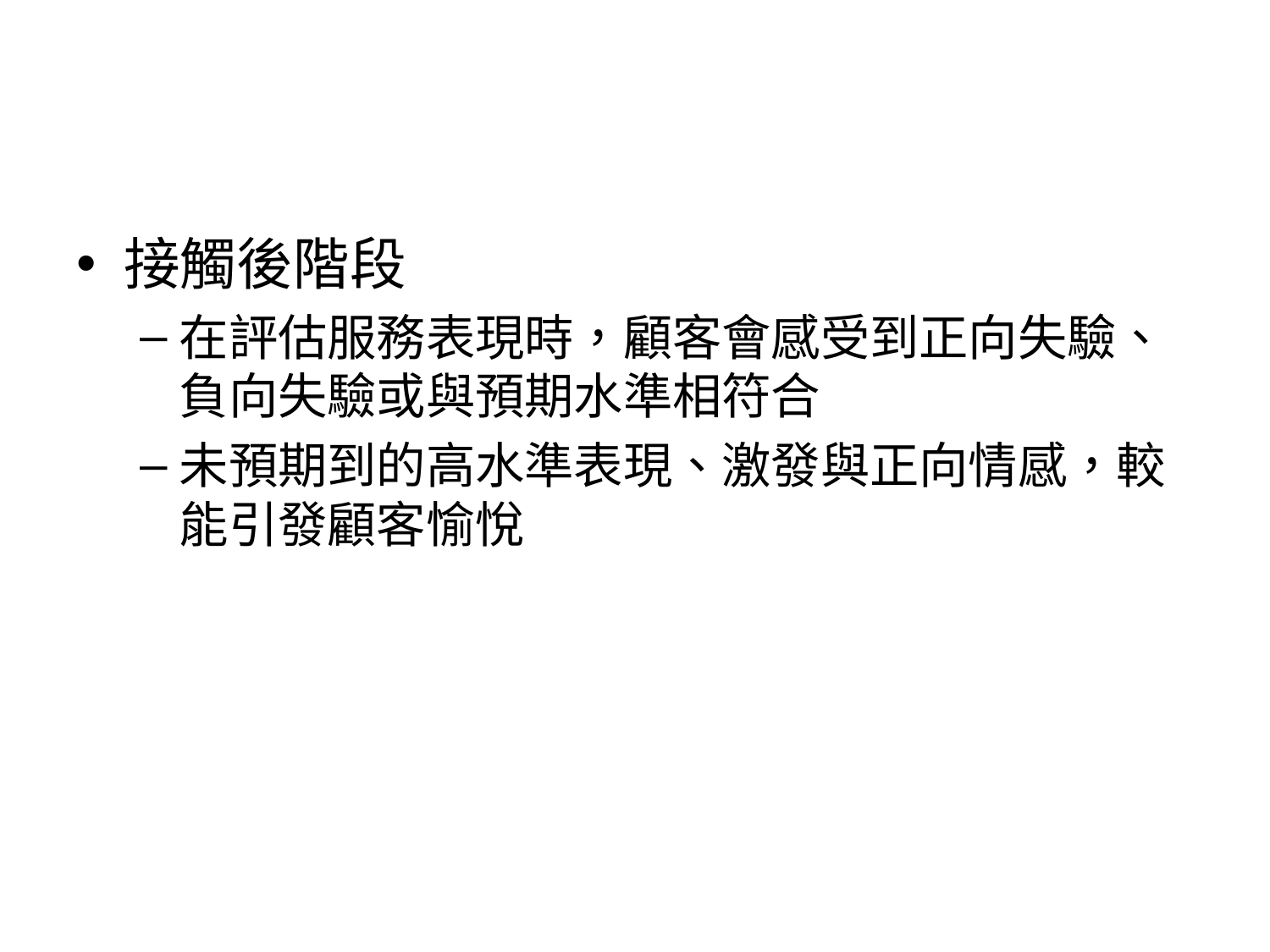

#
接觸後階段
在評估服務表現時，顧客會感受到正向失驗、負向失驗或與預期水準相符合
未預期到的高水準表現、激發與正向情感，較能引發顧客愉悅